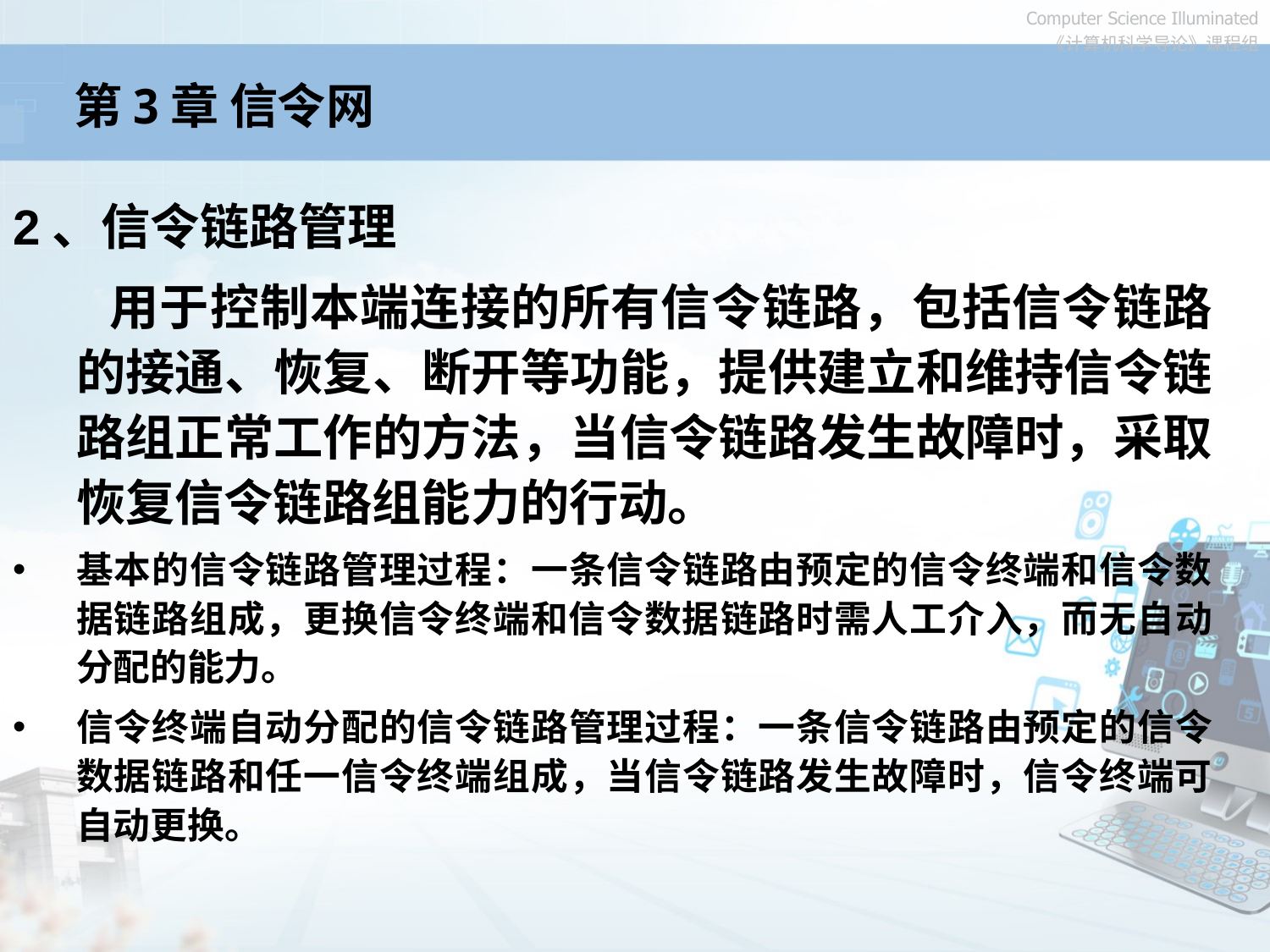

# 第3章 信令网
2、信令链路管理
       用于控制本端连接的所有信令链路，包括信令链路的接通、恢复、断开等功能，提供建立和维持信令链路组正常工作的方法，当信令链路发生故障时，采取恢复信令链路组能力的行动。
基本的信令链路管理过程：一条信令链路由预定的信令终端和信令数据链路组成，更换信令终端和信令数据链路时需人工介入，而无自动分配的能力。
信令终端自动分配的信令链路管理过程：一条信令链路由预定的信令数据链路和任一信令终端组成，当信令链路发生故障时，信令终端可自动更换。